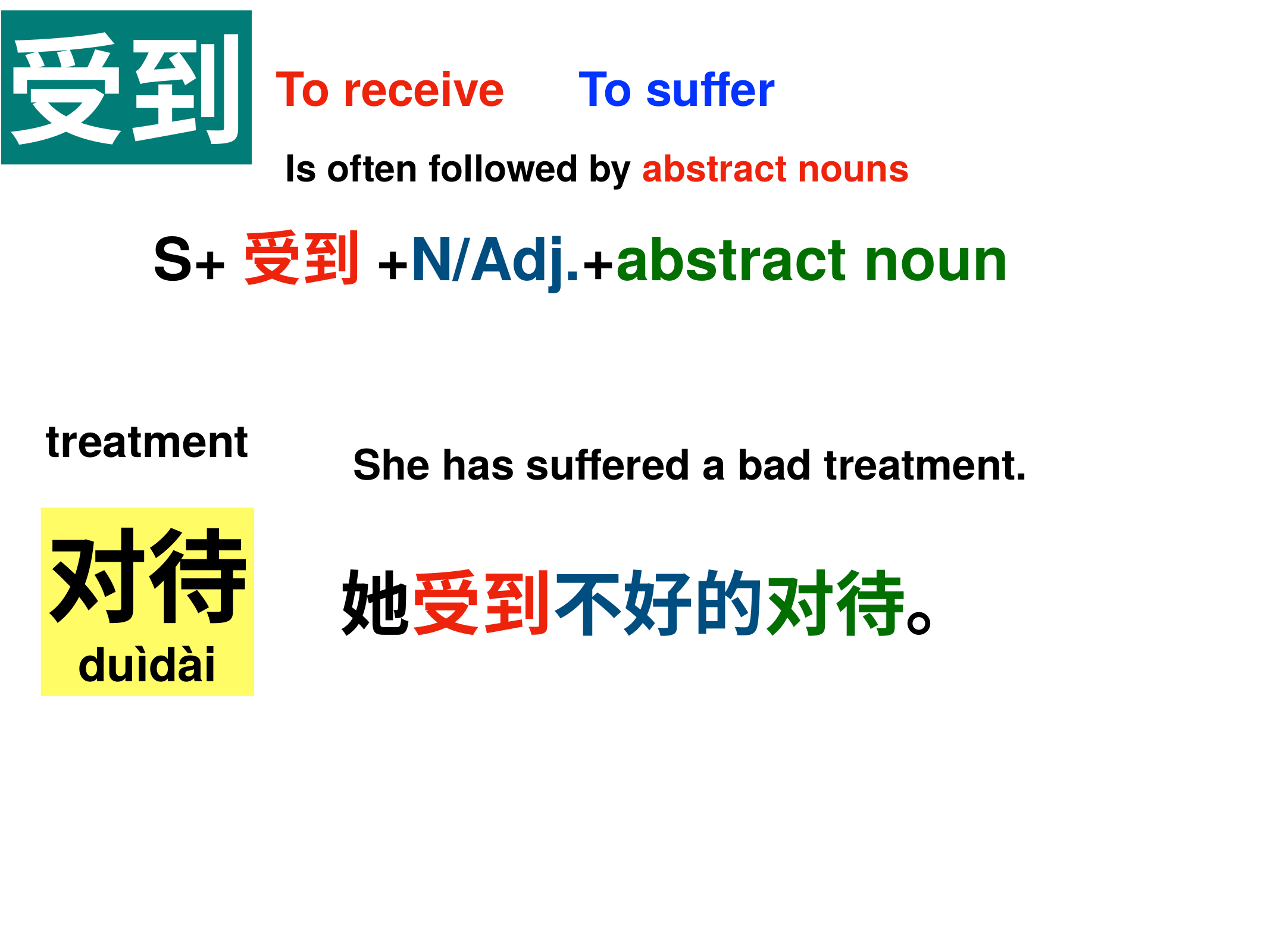

受到
To receive
To suffer
Is often followed by abstract nouns
S+受到+N/Adj.+abstract noun
treatment
She has suffered a bad treatment.
对待
duìdài
她受到不好的对待。